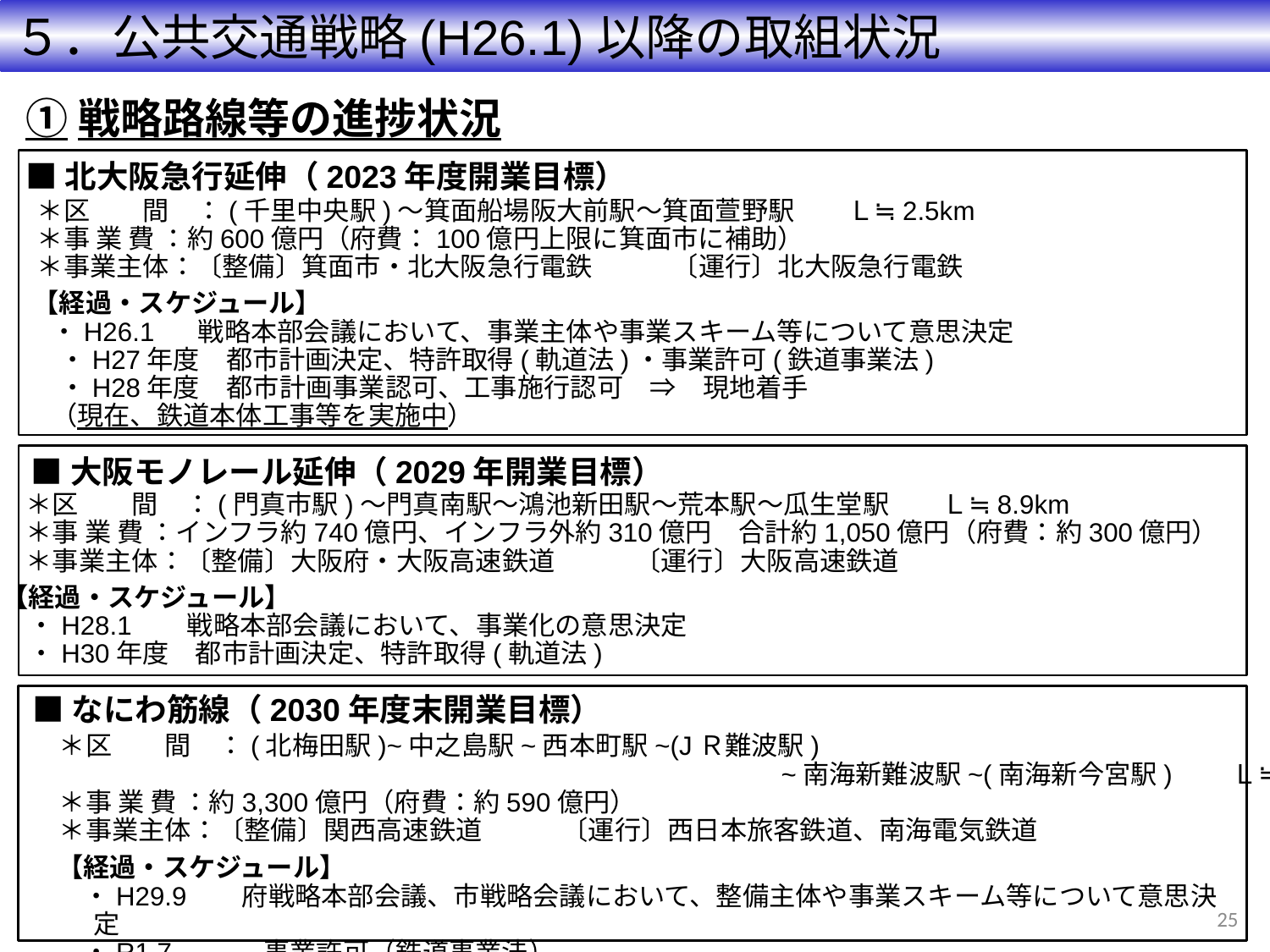

５．公共交通戦略(H26.1)以降の取組状況
①戦略路線等の進捗状況
■北大阪急行延伸（2023年度開業目標）

＊区　　間　：(千里中央駅)～箕面船場阪大前駅～箕面萱野駅　　Ｌ≒2.5km
＊事 業 費 ：約600億円（府費：100億円上限に箕面市に補助）
＊事業主体：〔整備〕箕面市・北大阪急行電鉄　　　〔運行〕北大阪急行電鉄
【経過・スケジュール】
  ・H26.1     戦略本部会議において、事業主体や事業スキーム等について意思決定
　・H27年度　都市計画決定、特許取得(軌道法)・事業許可(鉄道事業法)
　・H28年度　都市計画事業認可、工事施行認可　⇒　現地着手
  （現在、鉄道本体工事等を実施中）

■大阪モノレール延伸（2029年開業目標）
＊区　　間　：(門真市駅)～門真南駅～鴻池新田駅～荒本駅～瓜生堂駅　　Ｌ≒8.9km
＊事 業 費 ：インフラ約740億円、インフラ外約310億円　合計約1,050億円（府費：約300億円）
＊事業主体：〔整備〕大阪府・大阪高速鉄道　　　〔運行〕大阪高速鉄道
【経過・スケジュール】
　・H28.1   　戦略本部会議において、事業化の意思決定
　・H30年度　都市計画決定、特許取得(軌道法)
■なにわ筋線（2030年度末開業目標）

＊区　　間　：(北梅田駅)~中之島駅~西本町駅~(JＲ難波駅)
                　　　　　　　　　　　　　　　　　　　　　　 　~南海新難波駅~(南海新今宮駅)　　Ｌ≒7.2km
＊事 業 費 ：約3,300億円（府費：約590億円）
＊事業主体：〔整備〕関西高速鉄道　　　〔運行〕西日本旅客鉄道、南海電気鉄道
【経過・スケジュール】
　・H29.9   　府戦略本部会議、市戦略会議において、整備主体や事業スキーム等について意思決定
　・R1.7　　　 事業許可（鉄道事業法）
25